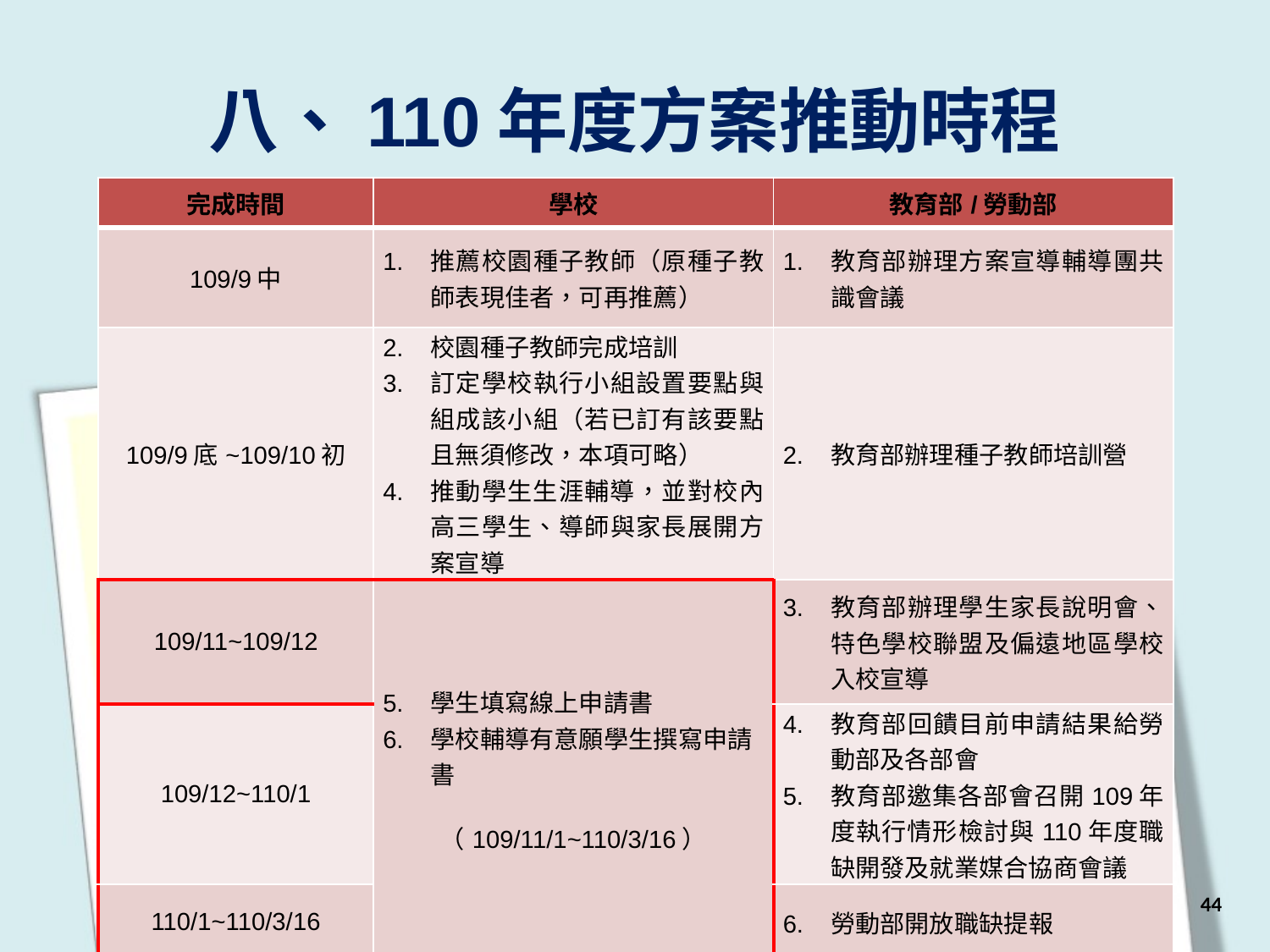

八、110年度方案推動時程
| 完成時間 | 學校 | 教育部/勞動部 |
| --- | --- | --- |
| 109/9中 | 推薦校園種子教師（原種子教師表現佳者，可再推薦） | 教育部辦理方案宣導輔導團共識會議 |
| 109/9底~109/10初 | 校園種子教師完成培訓 訂定學校執行小組設置要點與組成該小組（若已訂有該要點且無須修改，本項可略） 推動學生生涯輔導，並對校內高三學生、導師與家長展開方案宣導 | 教育部辦理種子教師培訓營 |
| 109/11~109/12 | 學生填寫線上申請書 學校輔導有意願學生撰寫申請書 （109/11/1~110/3/16） | 教育部辦理學生家長說明會、特色學校聯盟及偏遠地區學校入校宣導 |
| 109/12~110/1 |  | 教育部回饋目前申請結果給勞動部及各部會 教育部邀集各部會召開109年度執行情形檢討與110年度職缺開發及就業媒合協商會議 |
| 110/1~110/3/16 |  | 勞動部開放職缺提報 |
44